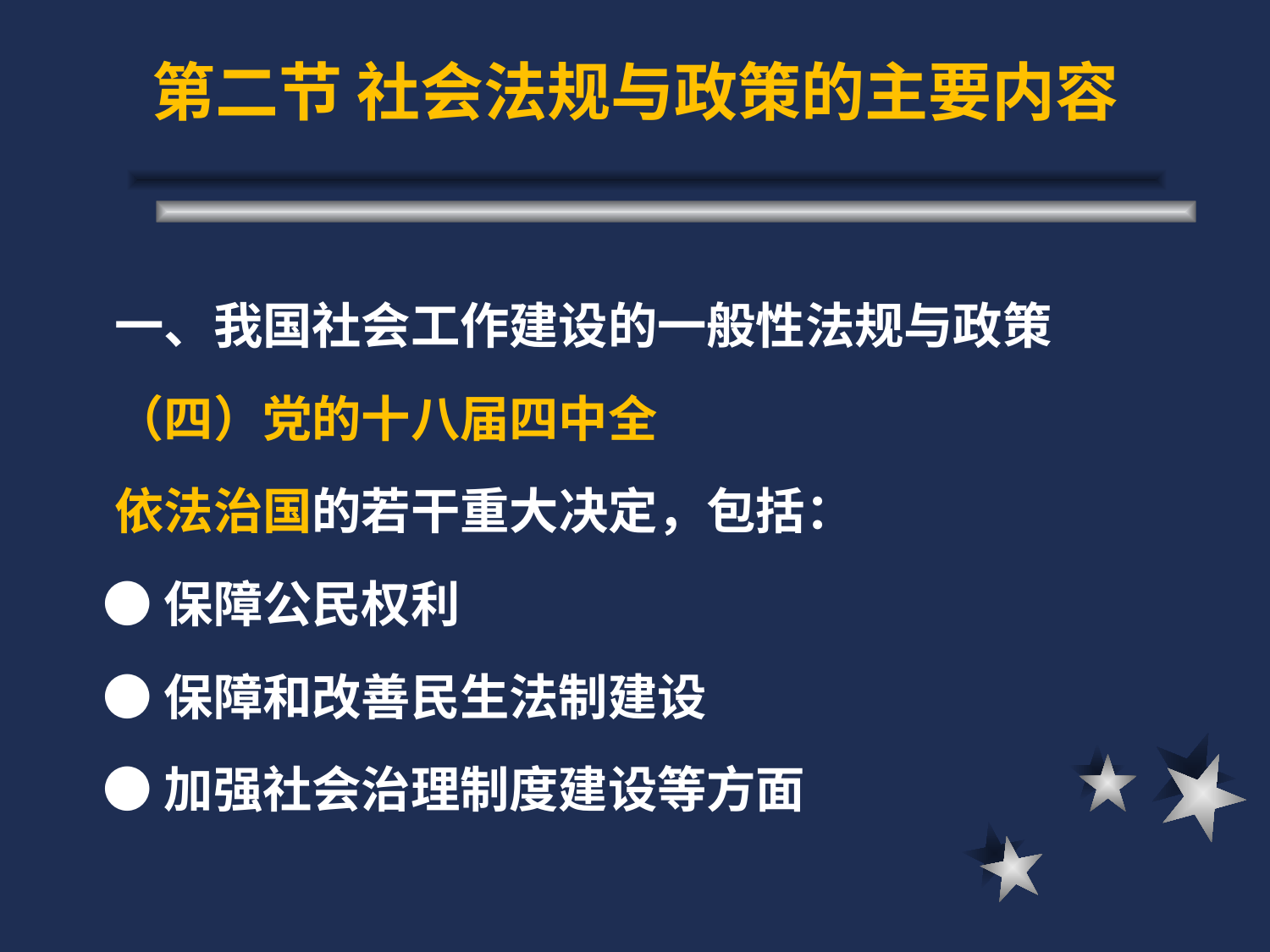

第二节 社会法规与政策的主要内容
   一、我国社会工作建设的一般性法规与政策
   （四）党的十八届四中全
   依法治国的若干重大决定，包括：
   ●保障公民权利
   ●保障和改善民生法制建设
   ●加强社会治理制度建设等方面
29